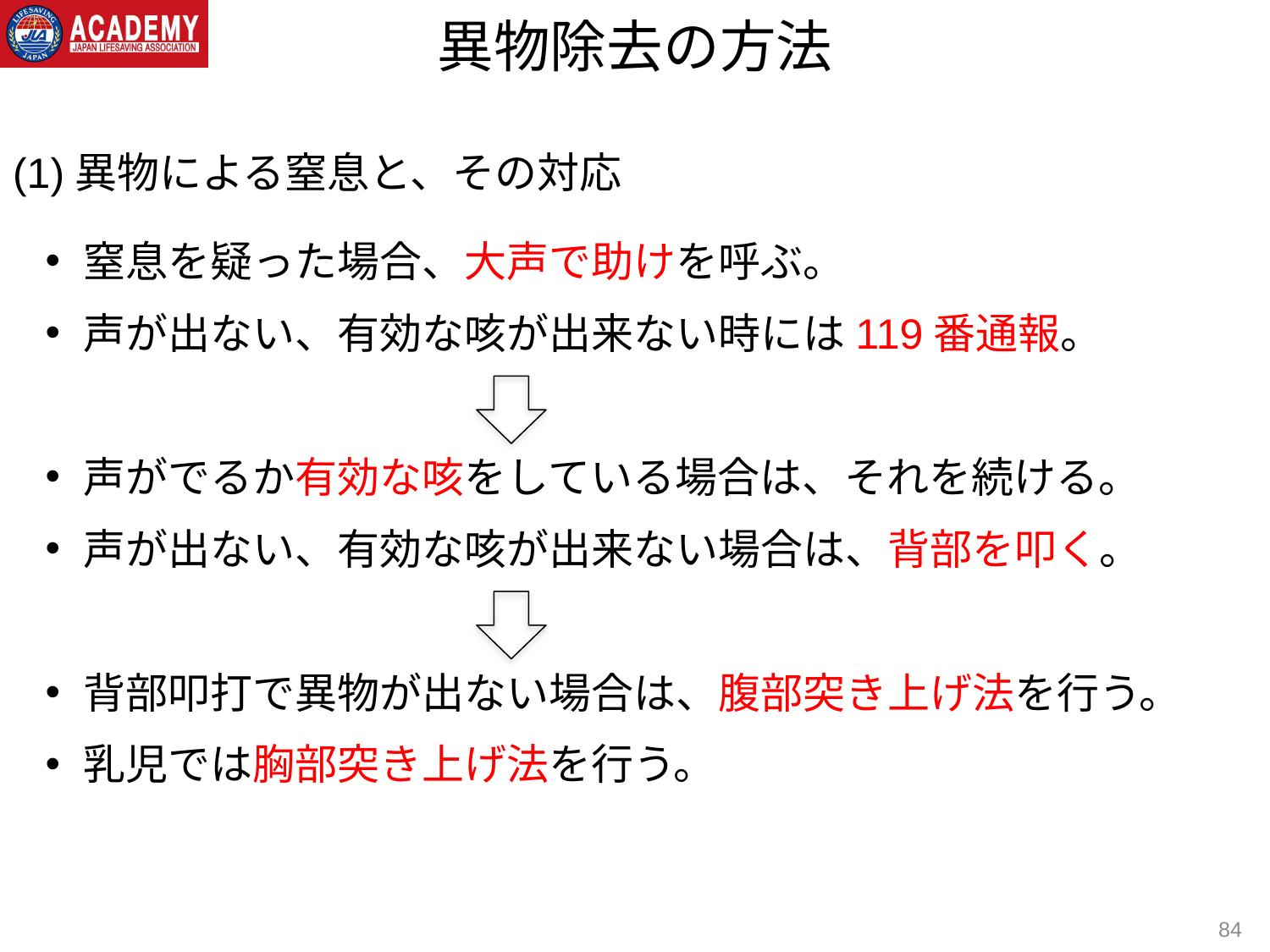

異物除去の方法
(1)異物による窒息と、その対応
窒息を疑った場合、大声で助けを呼ぶ。
声が出ない、有効な咳が出来ない時には119番通報。

声がでるか有効な咳をしている場合は、それを続ける。
声が出ない、有効な咳が出来ない場合は、背部を叩く。

背部叩打で異物が出ない場合は、腹部突き上げ法を行う。
乳児では胸部突き上げ法を行う。

84